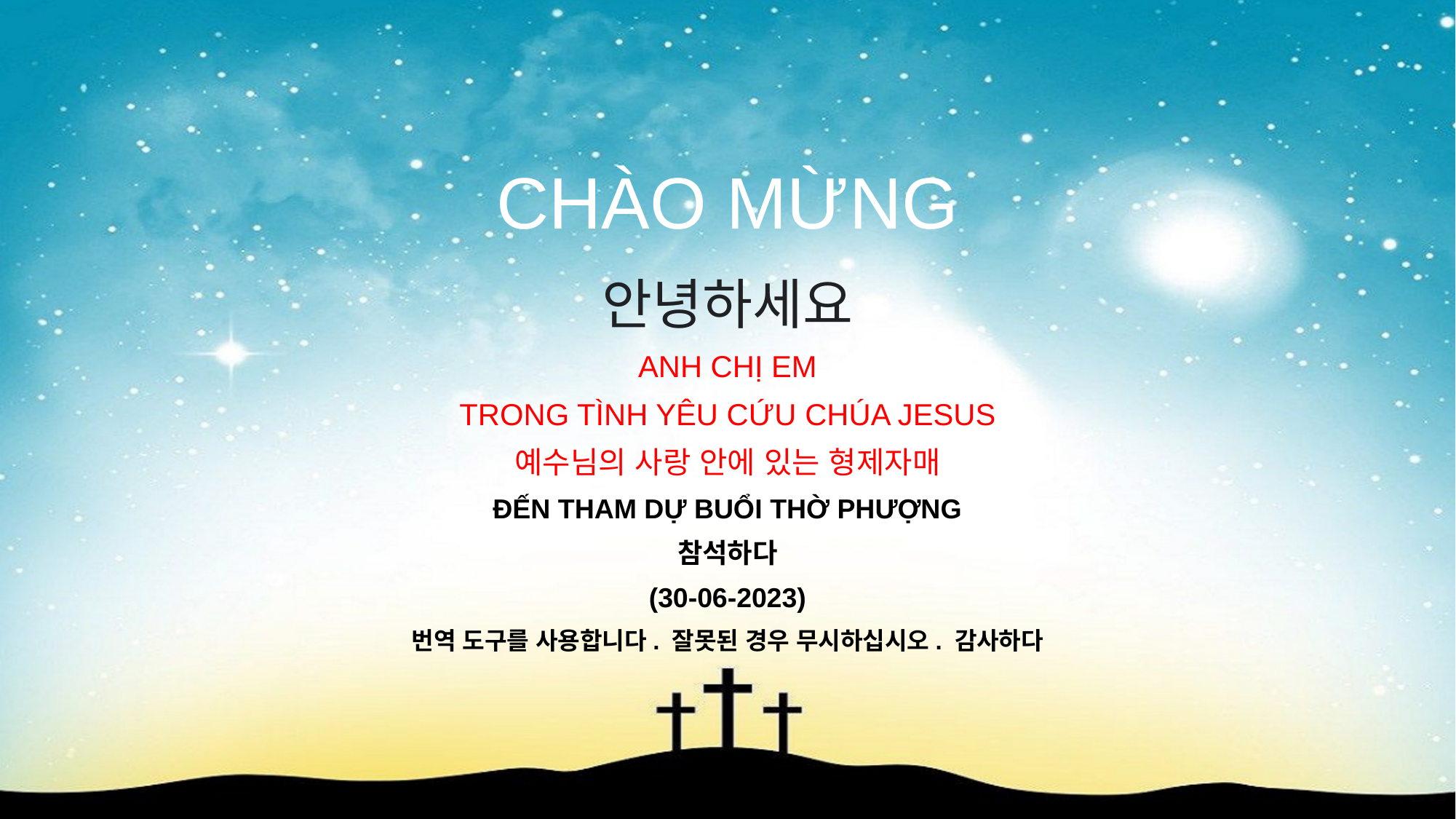

CHÀO MỪNG
안녕하세요
ANH CHỊ EM
TRONG TÌNH YÊU CỨU CHÚA JESUS
예수님의 사랑 안에 있는 형제자매
ĐẾN THAM DỰ BUỔI THỜ PHƯỢNG
참석하다
(30-06-2023)
번역 도구를 사용합니다. 잘못된 경우 무시하십시오. 감사하다